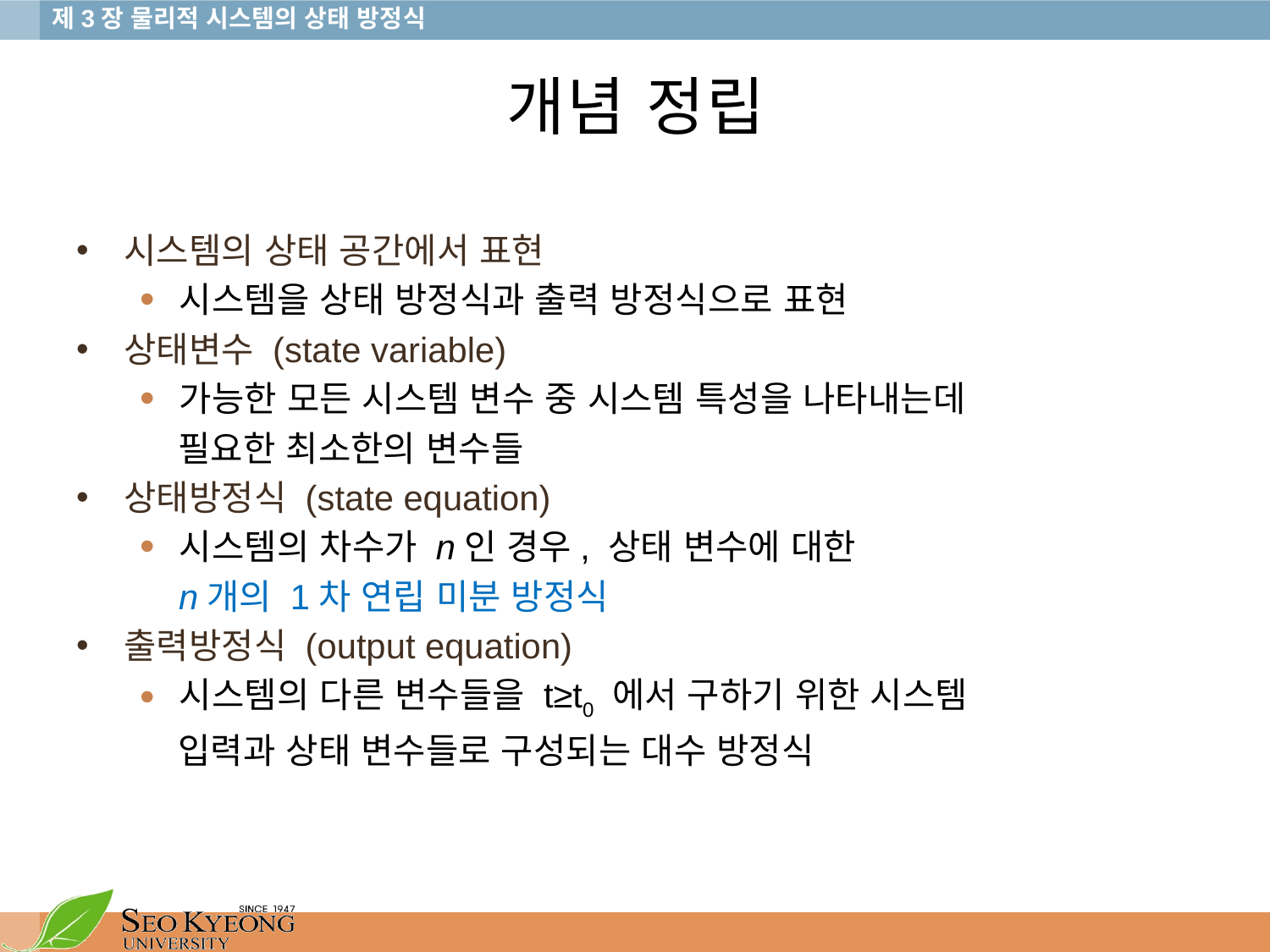

# 개념 정립
시스템의 상태 공간에서 표현
시스템을 상태 방정식과 출력 방정식으로 표현
상태변수 (state variable)
가능한 모든 시스템 변수 중 시스템 특성을 나타내는데
   필요한 최소한의 변수들
상태방정식 (state equation)
시스템의 차수가 n인 경우, 상태 변수에 대한
    n개의 1차 연립 미분 방정식
출력방정식 (output equation)
시스템의 다른 변수들을 t≥t0 에서 구하기 위한 시스템
   입력과 상태 변수들로 구성되는 대수 방정식